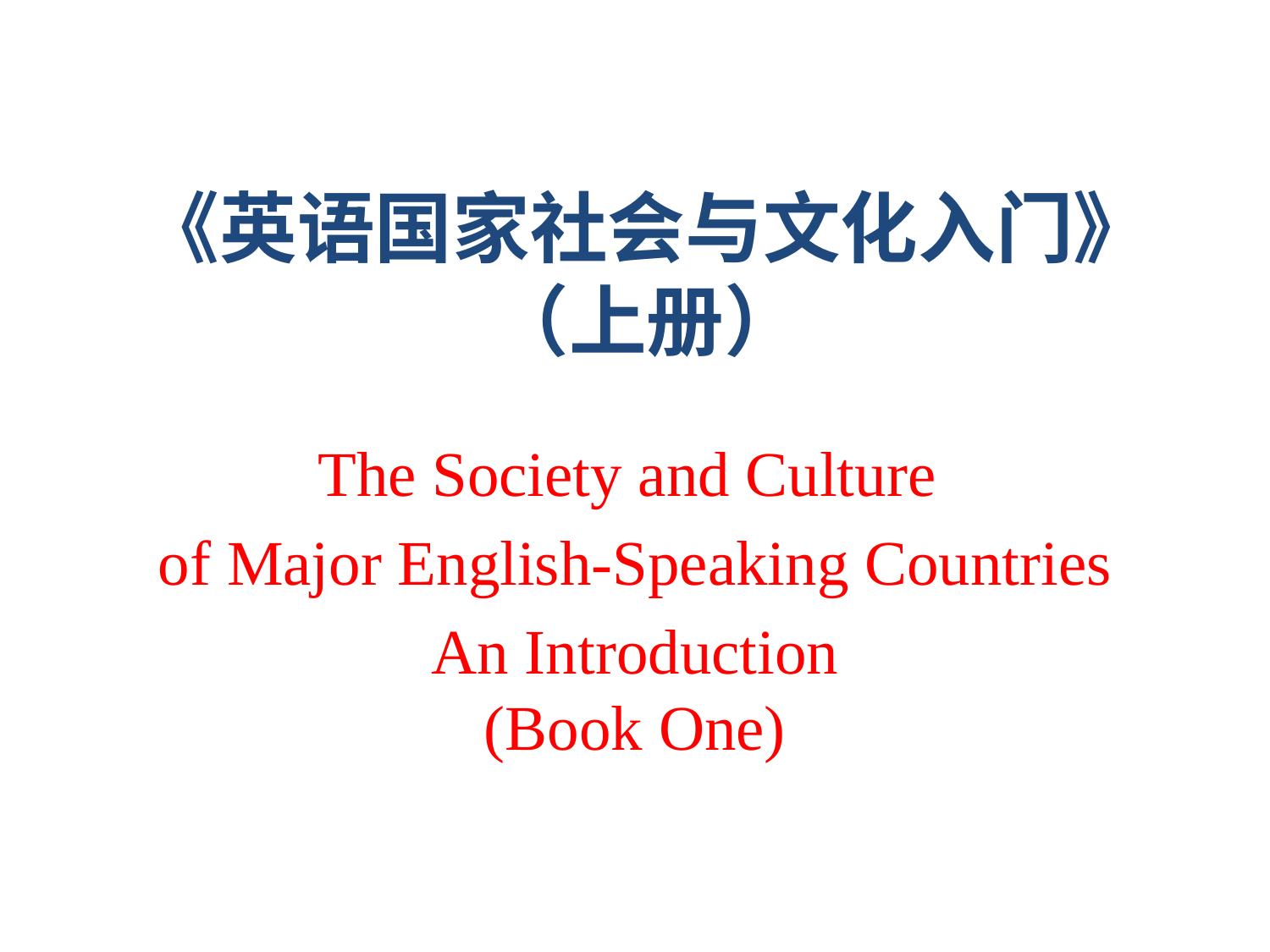

# 《英语国家社会与文化入门》 （上册）
The Society and Culture
of Major English-Speaking Countries
An Introduction
(Book One)